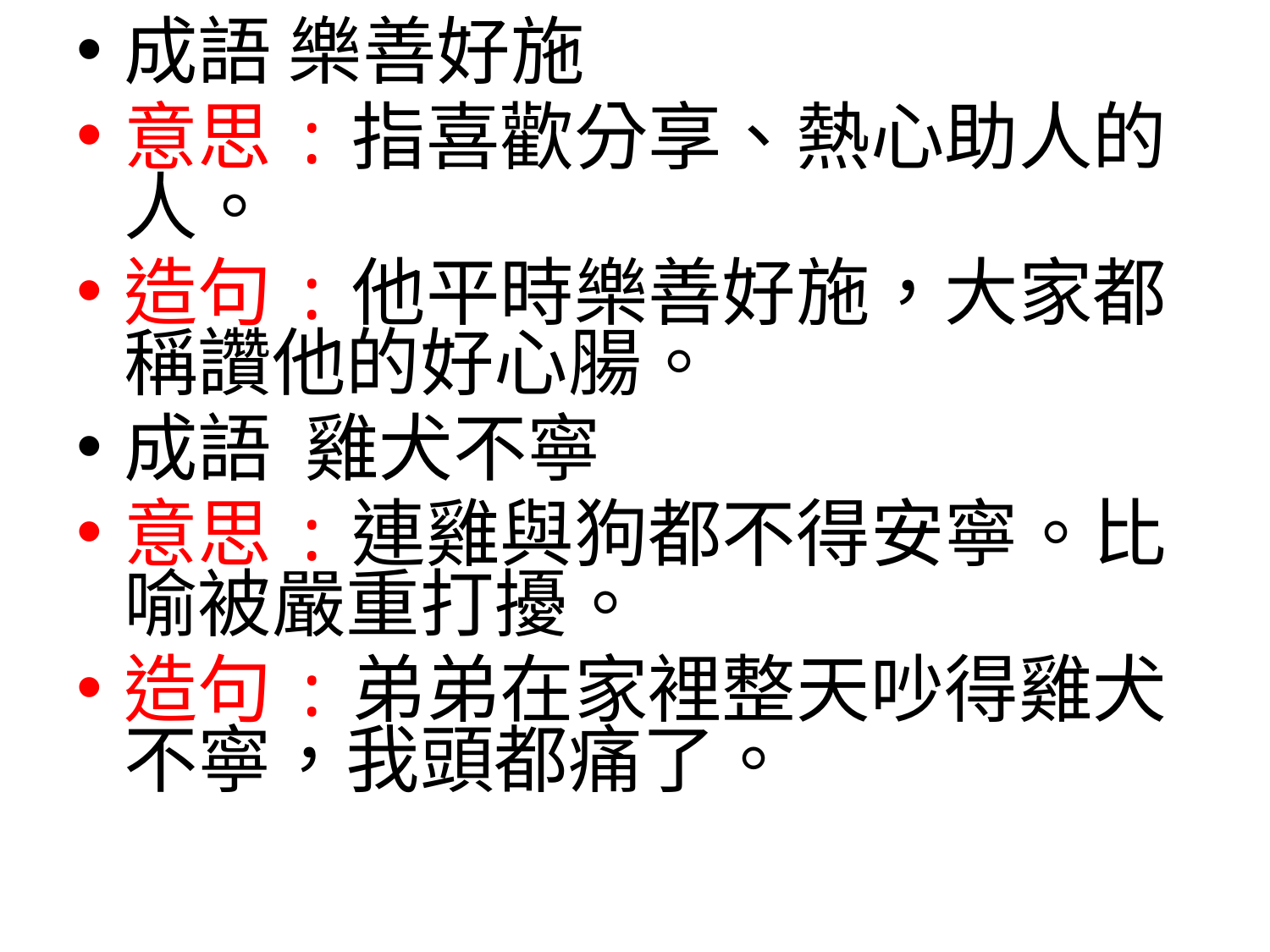

成語 樂善好施
意思:指喜歡分享、熱心助人的人。
造句:他平時樂善好施，大家都稱讚他的好心腸。
成語  雞犬不寧
意思:連雞與狗都不得安寧。比喻被嚴重打擾。
造句:弟弟在家裡整天吵得雞犬不寧，我頭都痛了。